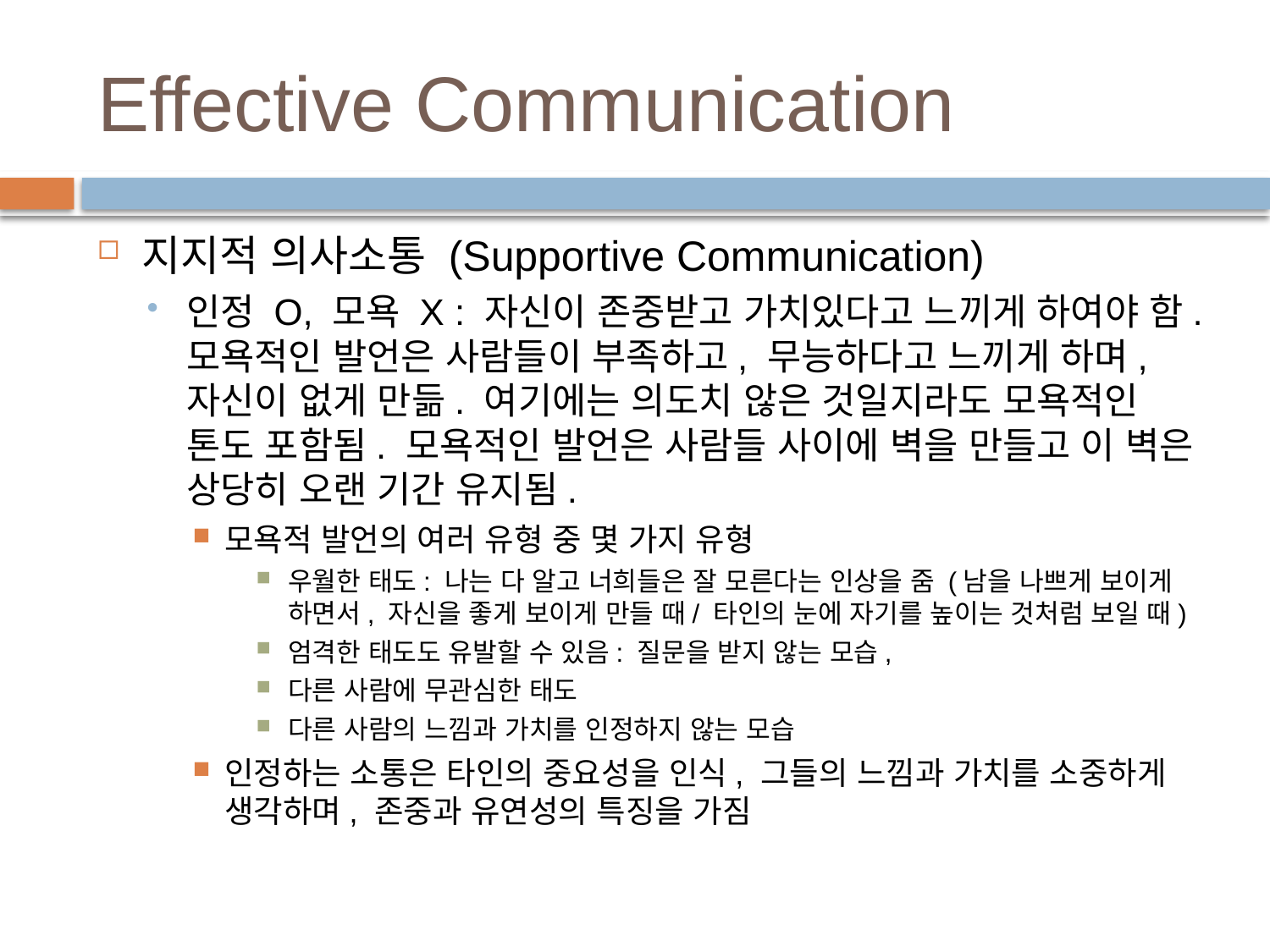

# Effective Communication
지지적 의사소통 (Supportive Communication)
인정 O, 모욕 X : 자신이 존중받고 가치있다고 느끼게 하여야 함. 모욕적인 발언은 사람들이 부족하고, 무능하다고 느끼게 하며, 자신이 없게 만듦. 여기에는 의도치 않은 것일지라도 모욕적인 톤도 포함됨. 모욕적인 발언은 사람들 사이에 벽을 만들고 이 벽은 상당히 오랜 기간 유지됨.
모욕적 발언의 여러 유형 중 몇 가지 유형
우월한 태도: 나는 다 알고 너희들은 잘 모른다는 인상을 줌 (남을 나쁘게 보이게 하면서, 자신을 좋게 보이게 만들 때/ 타인의 눈에 자기를 높이는 것처럼 보일 때)
엄격한 태도도 유발할 수 있음: 질문을 받지 않는 모습,
다른 사람에 무관심한 태도
다른 사람의 느낌과 가치를 인정하지 않는 모습
인정하는 소통은 타인의 중요성을 인식, 그들의 느낌과 가치를 소중하게 생각하며, 존중과 유연성의 특징을 가짐